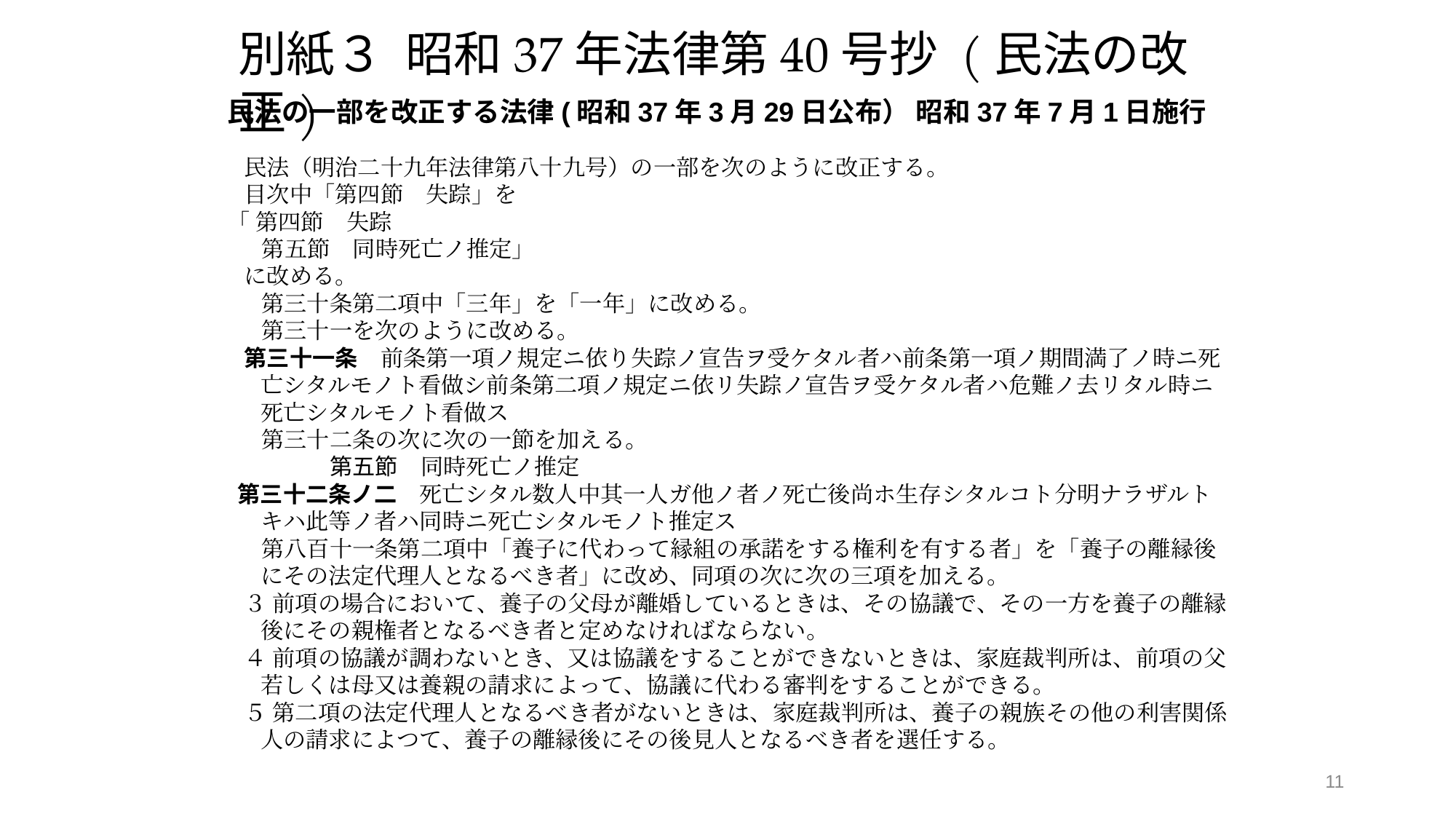

別紙３  昭和37年法律第40号抄 (民法の改正)
民法の一部を改正する法律(昭和37年3月29日公布） 昭和37年7月1日施行

  民法（明治二十九年法律第八十九号）の一部を次のように改正する。
  目次中「第四節　失踪」を
「 第四節　失踪
     第五節　同時死亡ノ推定」
  に改める。
　  第三十条第二項中「三年」を「一年」に改める。
　  第三十一を次のように改める。
  第三十一条　前条第一項ノ規定ニ依り失踪ノ宣告ヲ受ケタル者ハ前条第一項ノ期間満了ノ時ニ死亡シタルモノト看做シ前条第二項ノ規定ニ依リ失踪ノ宣告ヲ受ケタル者ハ危難ノ去リタル時ニ死亡シタルモノト看做ス
　  第三十二条の次に次の一節を加える。
　　　　  第五節　同時死亡ノ推定
 第三十二条ノ二　死亡シタル数人中其一人ガ他ノ者ノ死亡後尚ホ生存シタルコト分明ナラザルトキハ此等ノ者ハ同時ニ死亡シタルモノト推定ス
　  第八百十一条第二項中「養子に代わって縁組の承諾をする権利を有する者」を「養子の離縁後にその法定代理人となるべき者」に改め、同項の次に次の三項を加える。
  ３ 前項の場合において、養子の父母が離婚しているときは、その協議で、その一方を養子の離縁後にその親権者となるべき者と定めなければならない。
  ４ 前項の協議が調わないとき、又は協議をすることができないときは、家庭裁判所は、前項の父若しくは母又は養親の請求によって、協議に代わる審判をすることができる。
  ５ 第二項の法定代理人となるべき者がないときは、家庭裁判所は、養子の親族その他の利害関係人の請求によつて、養子の離縁後にその後見人となるべき者を選任する。

11